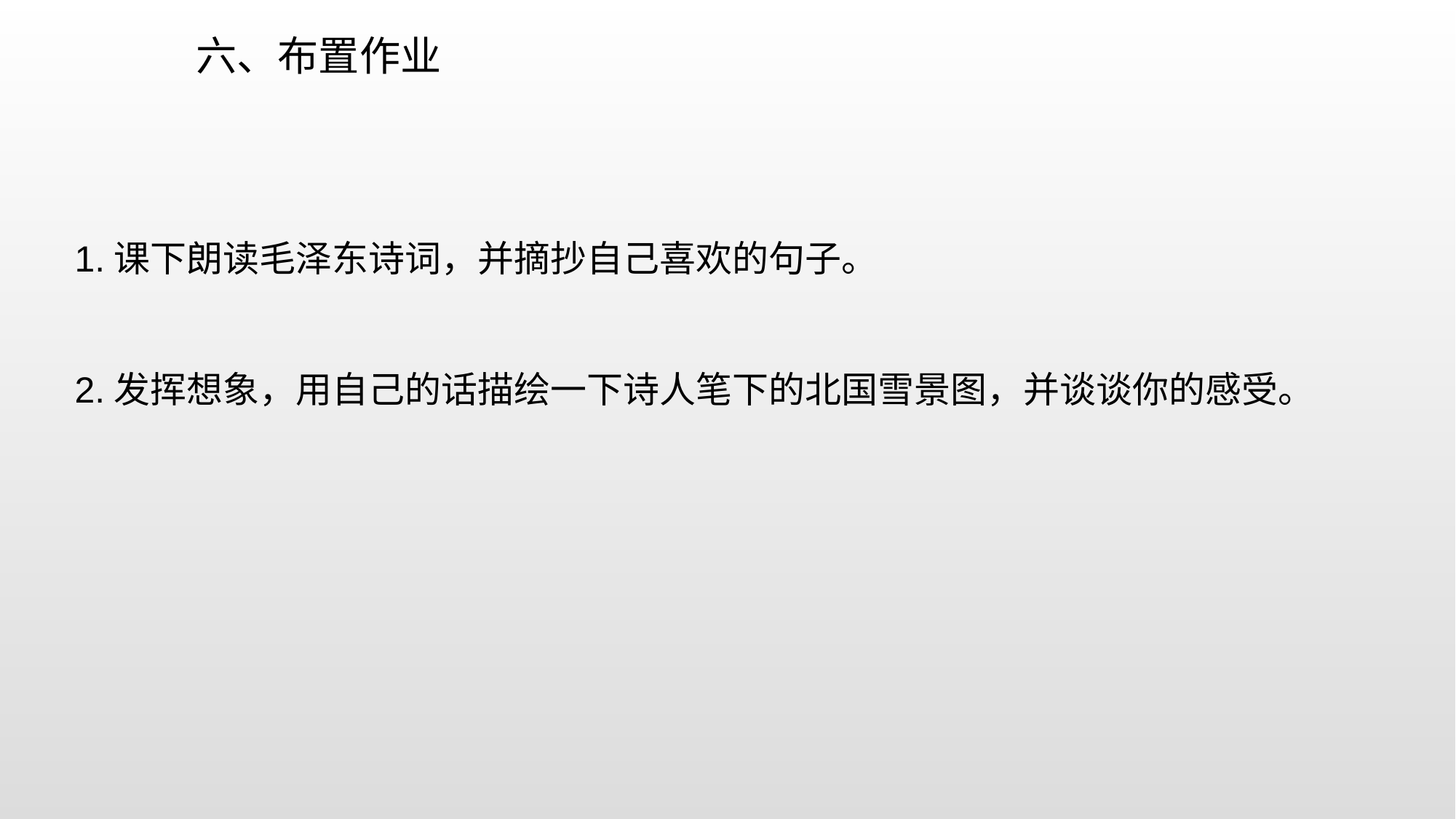

六、布置作业

1.课下朗读毛泽东诗词，并摘抄自己喜欢的句子。

2.发挥想象，用自己的话描绘一下诗人笔下的北国雪景图，并谈谈你的感受。